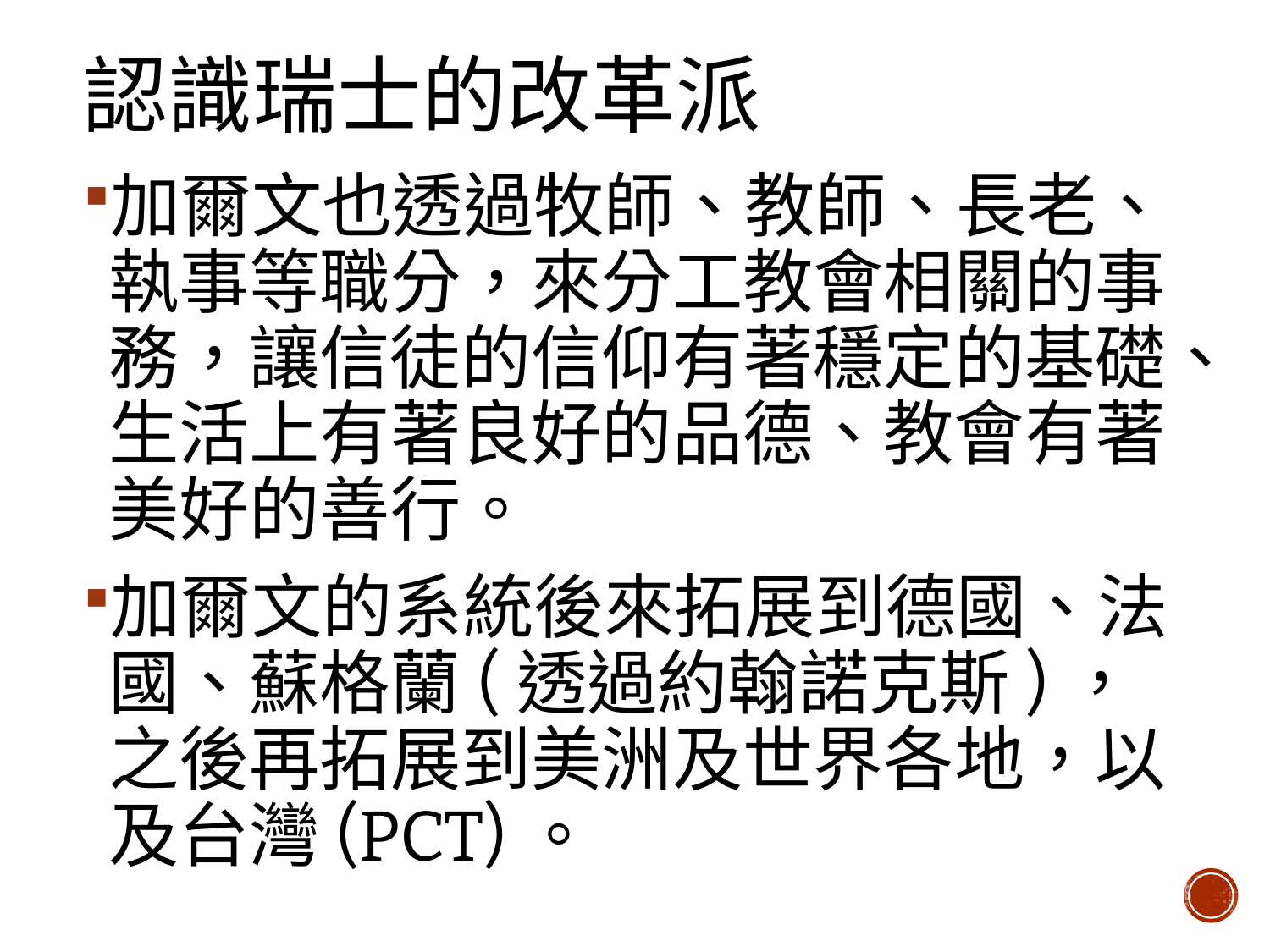

# 認識瑞士的改革派
加爾文也透過牧師、教師、長老、執事等職分，來分工教會相關的事務，讓信徒的信仰有著穩定的基礎、生活上有著良好的品德、教會有著美好的善行。
加爾文的系統後來拓展到德國、法國、蘇格蘭(透過約翰諾克斯)，之後再拓展到美洲及世界各地，以及台灣(PCT)。